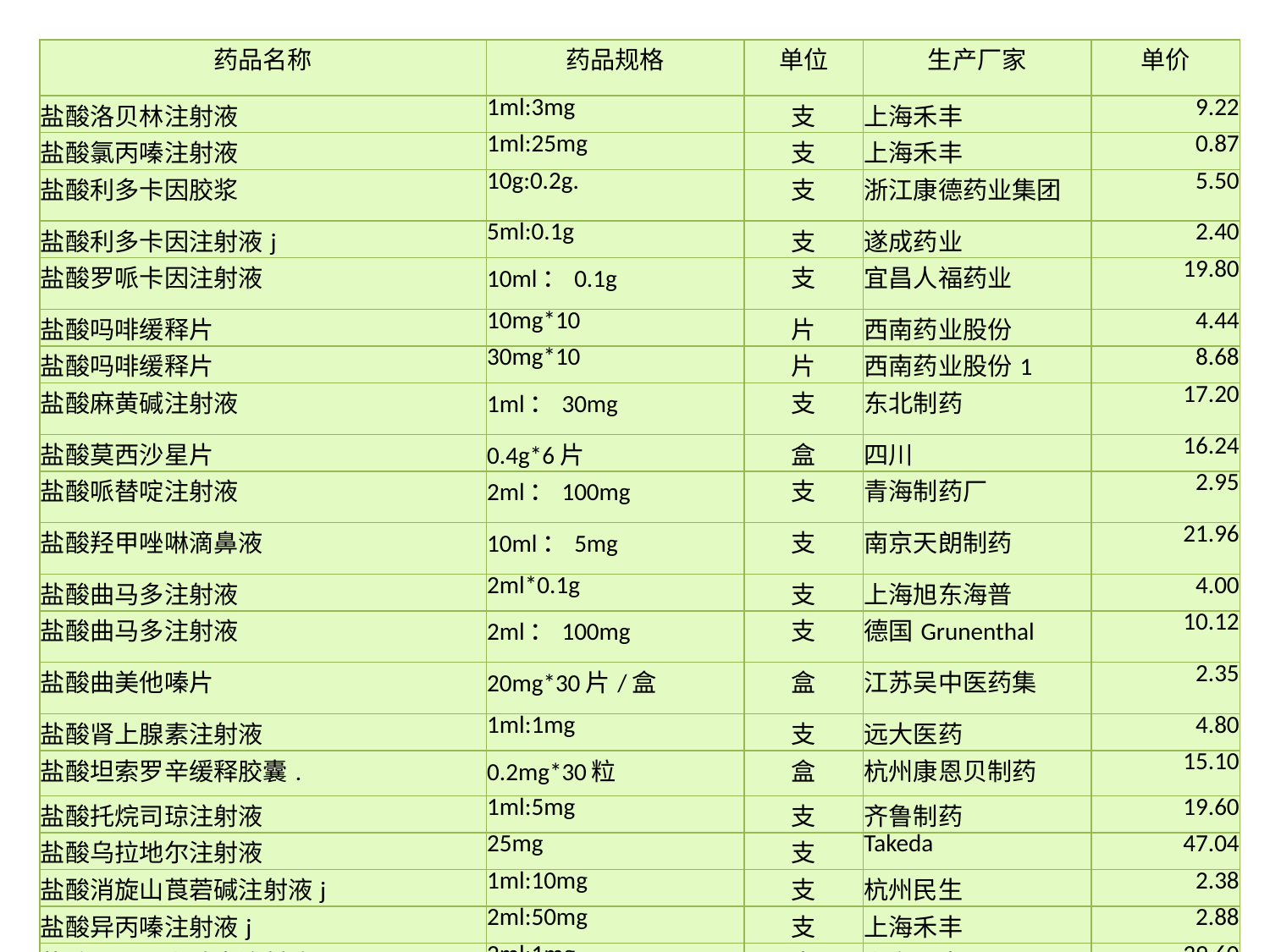

| 药品名称 | 药品规格 | 单位 | 生产厂家 | 单价 |
| --- | --- | --- | --- | --- |
| 盐酸洛贝林注射液 | 1ml:3mg | 支 | 上海禾丰 | 9.22 |
| 盐酸氯丙嗪注射液 | 1ml:25mg | 支 | 上海禾丰 | 0.87 |
| 盐酸利多卡因胶浆 | 10g:0.2g. | 支 | 浙江康德药业集团 | 5.50 |
| 盐酸利多卡因注射液j | 5ml:0.1g | 支 | 遂成药业 | 2.40 |
| 盐酸罗哌卡因注射液 | 10ml：0.1g | 支 | 宜昌人福药业 | 19.80 |
| 盐酸吗啡缓释片 | 10mg\*10 | 片 | 西南药业股份 | 4.44 |
| 盐酸吗啡缓释片 | 30mg\*10 | 片 | 西南药业股份1 | 8.68 |
| 盐酸麻黄碱注射液 | 1ml：30mg | 支 | 东北制药 | 17.20 |
| 盐酸莫西沙星片 | 0.4g\*6片 | 盒 | 四川 | 16.24 |
| 盐酸哌替啶注射液 | 2ml：100mg | 支 | 青海制药厂 | 2.95 |
| 盐酸羟甲唑啉滴鼻液 | 10ml：5mg | 支 | 南京天朗制药 | 21.96 |
| 盐酸曲马多注射液 | 2ml\*0.1g | 支 | 上海旭东海普 | 4.00 |
| 盐酸曲马多注射液 | 2ml：100mg | 支 | 德国Grunenthal | 10.12 |
| 盐酸曲美他嗪片 | 20mg\*30片/盒 | 盒 | 江苏吴中医药集 | 2.35 |
| 盐酸肾上腺素注射液 | 1ml:1mg | 支 | 远大医药 | 4.80 |
| 盐酸坦索罗辛缓释胶囊. | 0.2mg\*30粒 | 盒 | 杭州康恩贝制药 | 15.10 |
| 盐酸托烷司琼注射液 | 1ml:5mg | 支 | 齐鲁制药 | 19.60 |
| 盐酸乌拉地尔注射液 | 25mg | 支 | Takeda | 47.04 |
| 盐酸消旋山莨菪碱注射液j | 1ml:10mg | 支 | 杭州民生 | 2.38 |
| 盐酸异丙嗪注射液j | 2ml:50mg | 支 | 上海禾丰 | 2.88 |
| 盐酸异丙肾上腺素注射液 | 2ml:1mg. | 支 | 上海禾丰 | 39.60 |